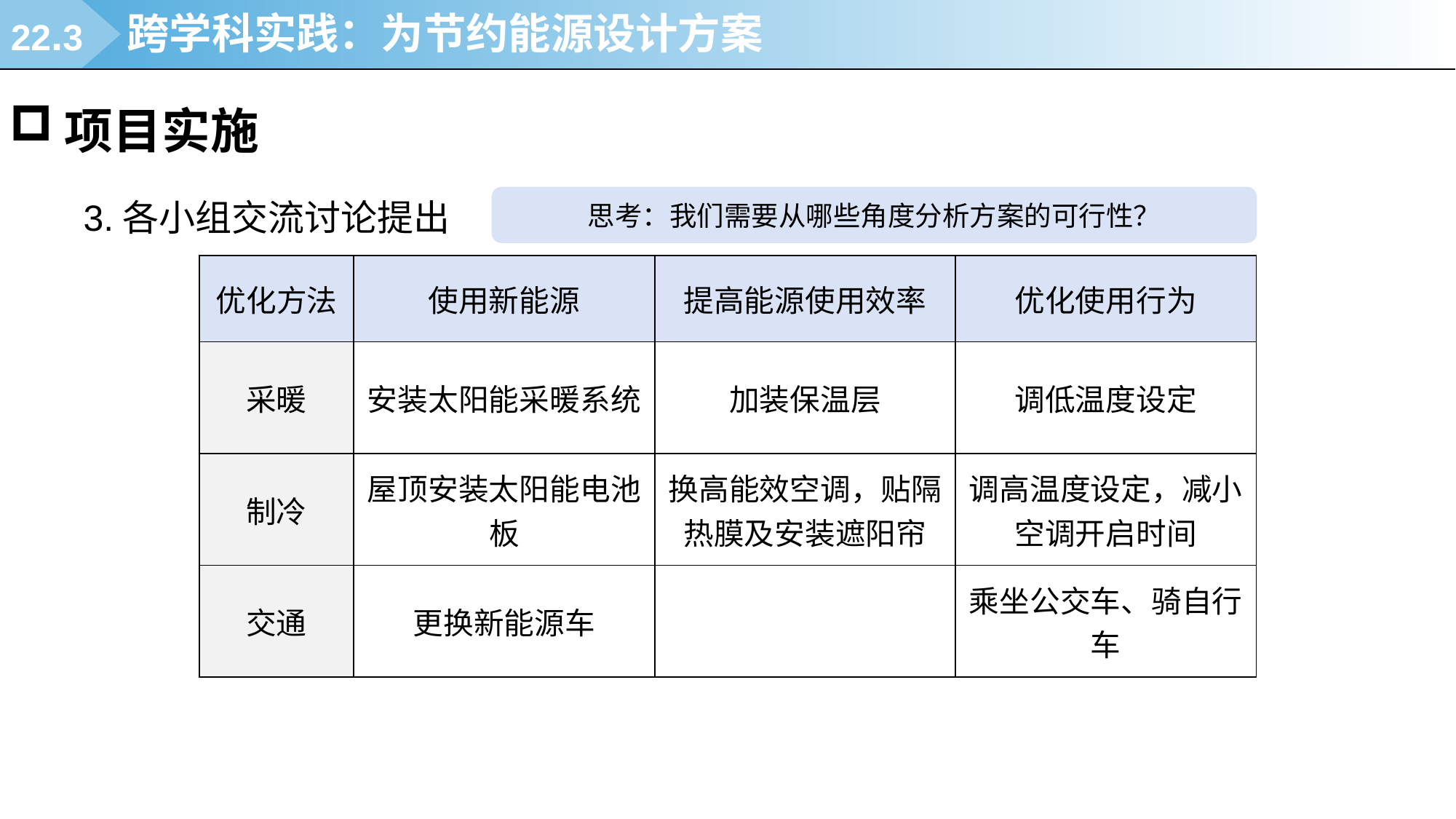

22.3
跨学科实践：为节约能源设计方案
项目实施
3.各小组交流讨论提出
思考：我们需要从哪些角度分析方案的可行性？
| 优化方法 | 使用新能源 | 提高能源使用效率 | 优化使用行为 |
| --- | --- | --- | --- |
| 采暖 | 安装太阳能采暖系统 | 加装保温层 | 调低温度设定 |
| 制冷 | 屋顶安装太阳能电池板 | 换高能效空调，贴隔热膜及安装遮阳帘 | 调高温度设定，减小空调开启时间 |
| 交通 | 更换新能源车 |  | 乘坐公交车、骑自行车 |